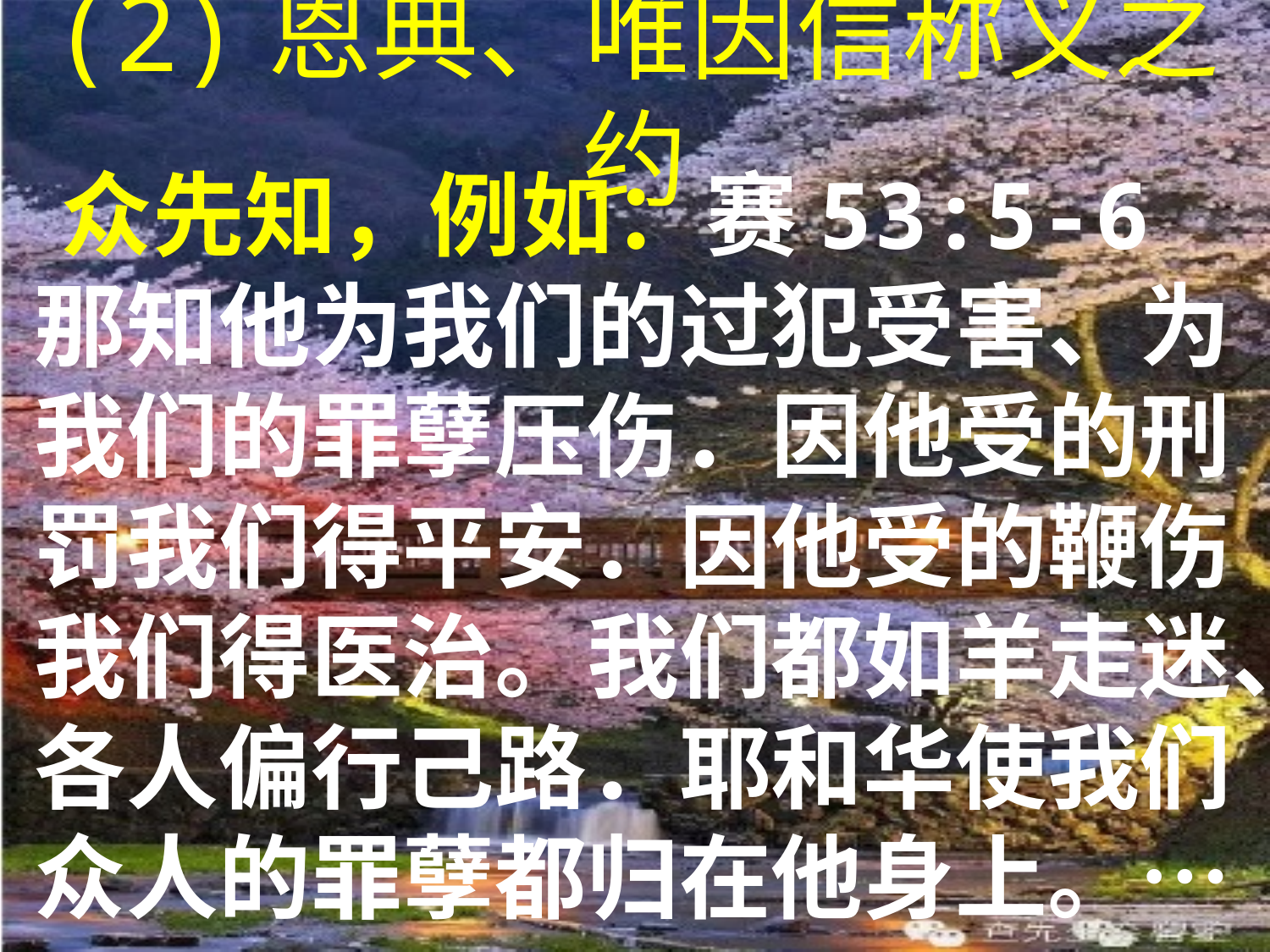

# (2)恩典、唯因信称义之约
众先知，例如：赛53:5-6
那知他为我们的过犯受害、为我们的罪孽压伤．因他受的刑罚我们得平安．因他受的鞭伤我们得医治。我们都如羊走迷、各人偏行己路．耶和华使我们众人的罪孽都归在他身上。…